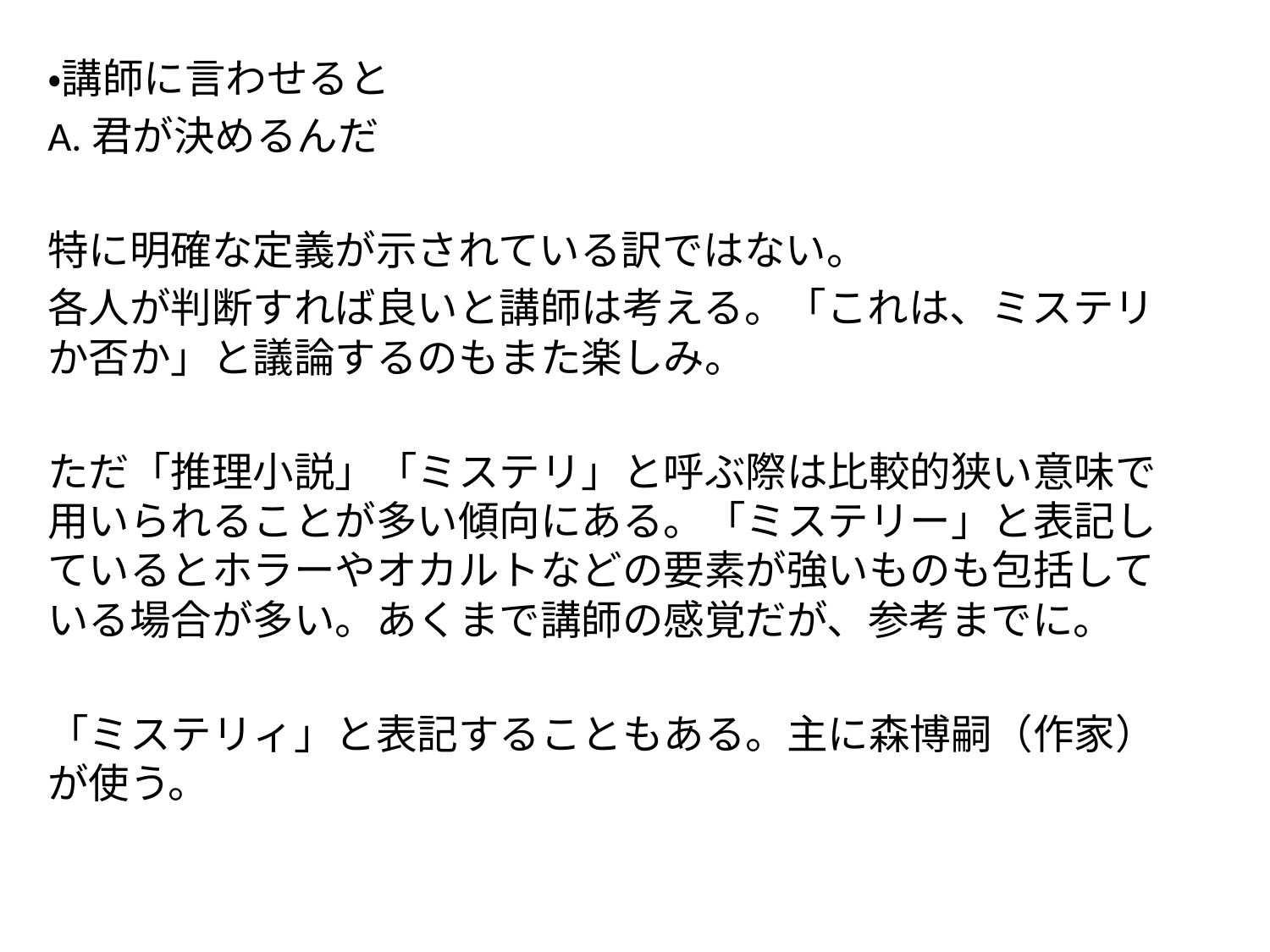

・講師に言わせると
A.君が決めるんだ

特に明確な定義が示されている訳ではない。
各人が判断すれば良いと講師は考える。「これは、ミステリか否か」と議論するのもまた楽しみ。

ただ「推理小説」「ミステリ」と呼ぶ際は比較的狭い意味で用いられることが多い傾向にある。「ミステリー」と表記しているとホラーやオカルトなどの要素が強いものも包括している場合が多い。あくまで講師の感覚だが、参考までに。

「ミステリィ」と表記することもある。主に森博嗣（作家）が使う。